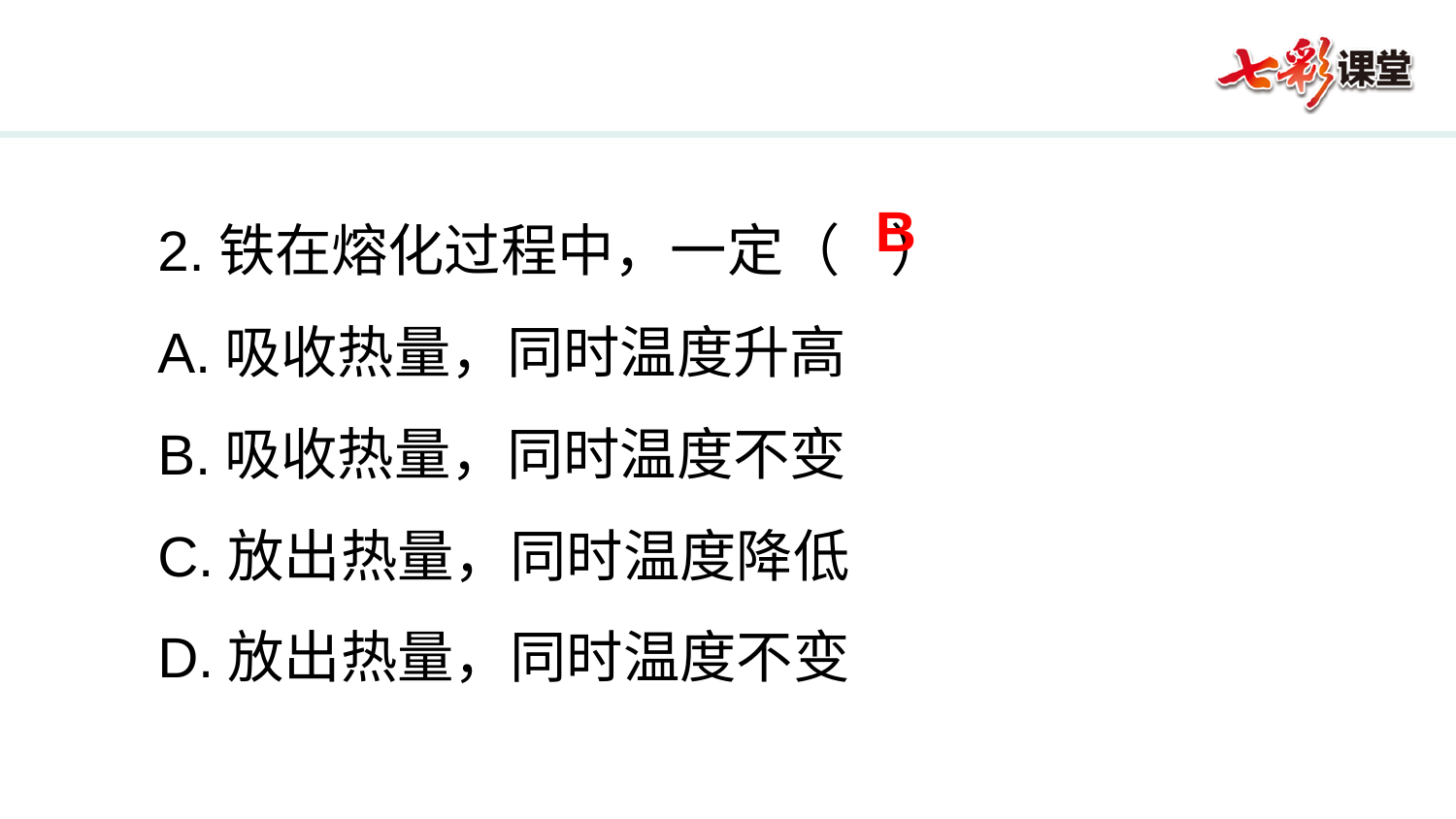

2.铁在熔化过程中，一定（    ）
A.吸收热量，同时温度升高
B.吸收热量，同时温度不变
C.放出热量，同时温度降低
D.放出热量，同时温度不变
B